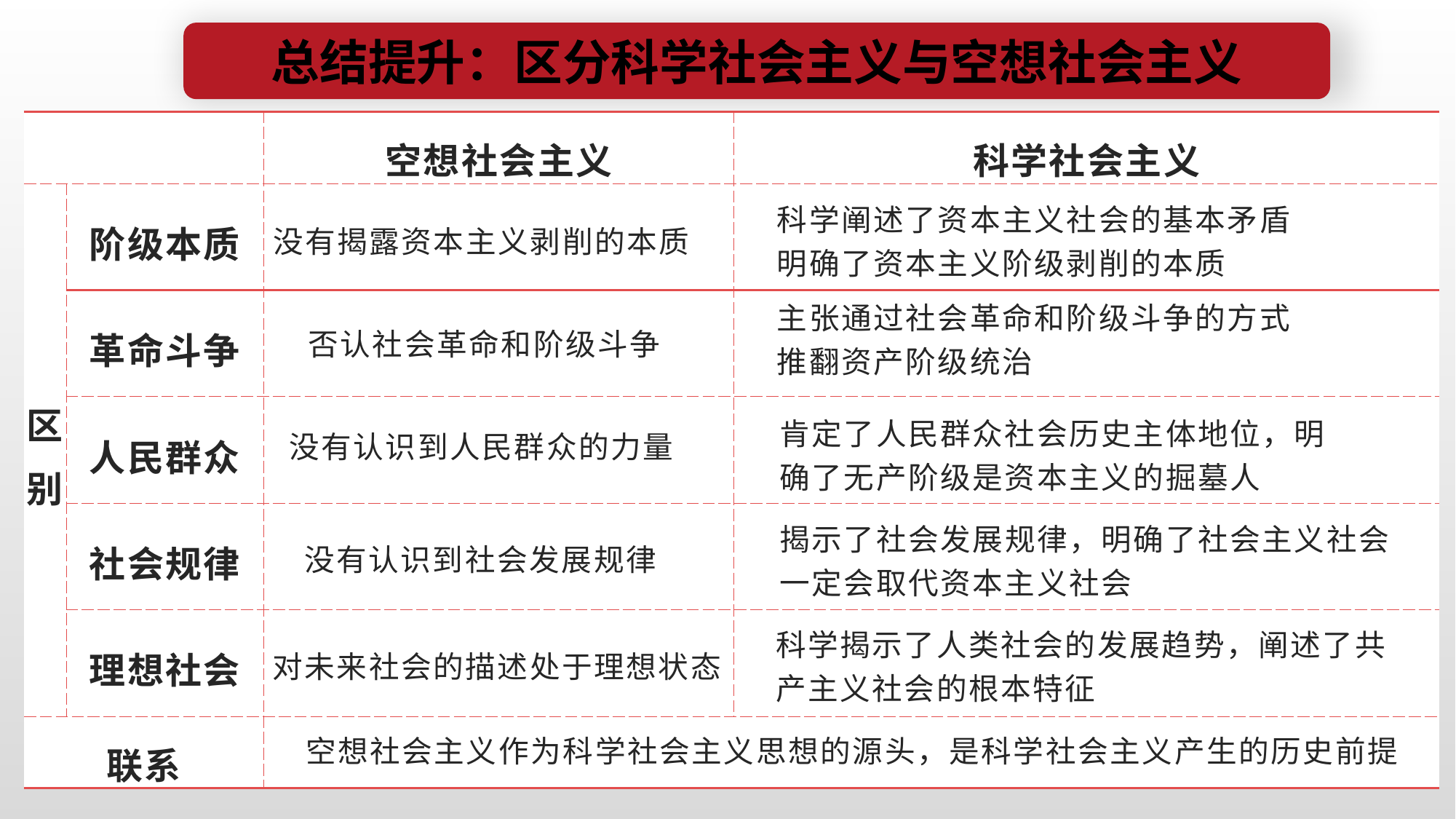

总结提升：区分科学社会主义与空想社会主义
|  |  | 空想社会主义 | 科学社会主义 |
| --- | --- | --- | --- |
| 区别 | 阶级本质 |  |  |
|  | 革命斗争 |  |  |
|  | 人民群众 |  |  |
|  | 社会规律 |  |  |
|  | 理想社会 |  |  |
| 联系 |  |  |  |
科学阐述了资本主义社会的基本矛盾
明确了资本主义阶级剥削的本质
没有揭露资本主义剥削的本质
主张通过社会革命和阶级斗争的方式推翻资产阶级统治
否认社会革命和阶级斗争
肯定了人民群众社会历史主体地位，明确了无产阶级是资本主义的掘墓人
没有认识到人民群众的力量
揭示了社会发展规律，明确了社会主义社会一定会取代资本主义社会
没有认识到社会发展规律
科学揭示了人类社会的发展趋势，阐述了共产主义社会的根本特征
对未来社会的描述处于理想状态
空想社会主义作为科学社会主义思想的源头，是科学社会主义产生的历史前提